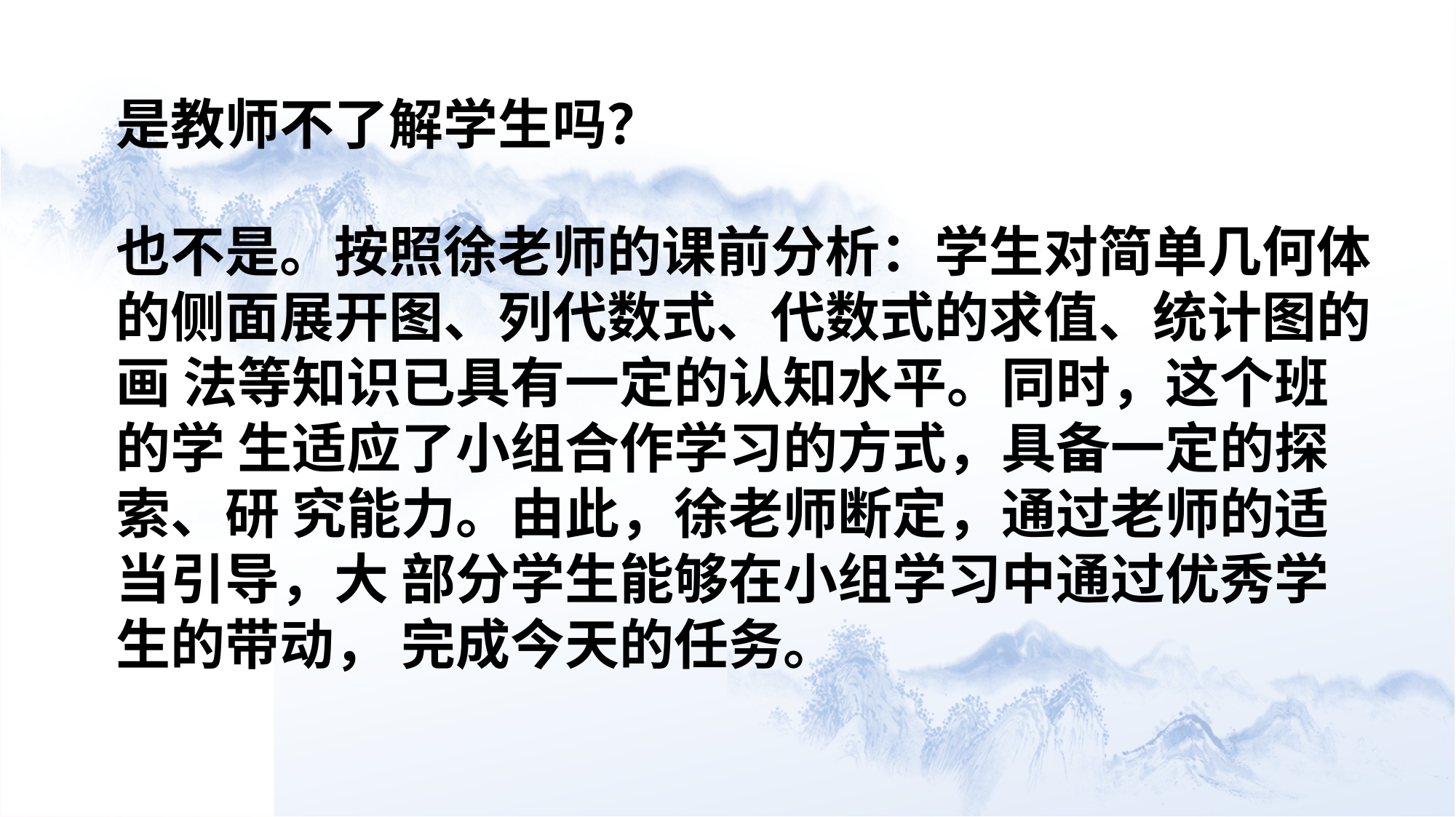

是教师不了解学生吗？
也不是。按照徐老师的课前分析：学生对简单几何体的侧面展开图、列代数式、代数式的求值、统计图的画 法等知识已具有一定的认知水平。同时，这个班的学 生适应了小组合作学习的方式，具备一定的探索、研 究能力。由此，徐老师断定，通过老师的适当引导，大 部分学生能够在小组学习中通过优秀学生的带动， 完成今天的任务。